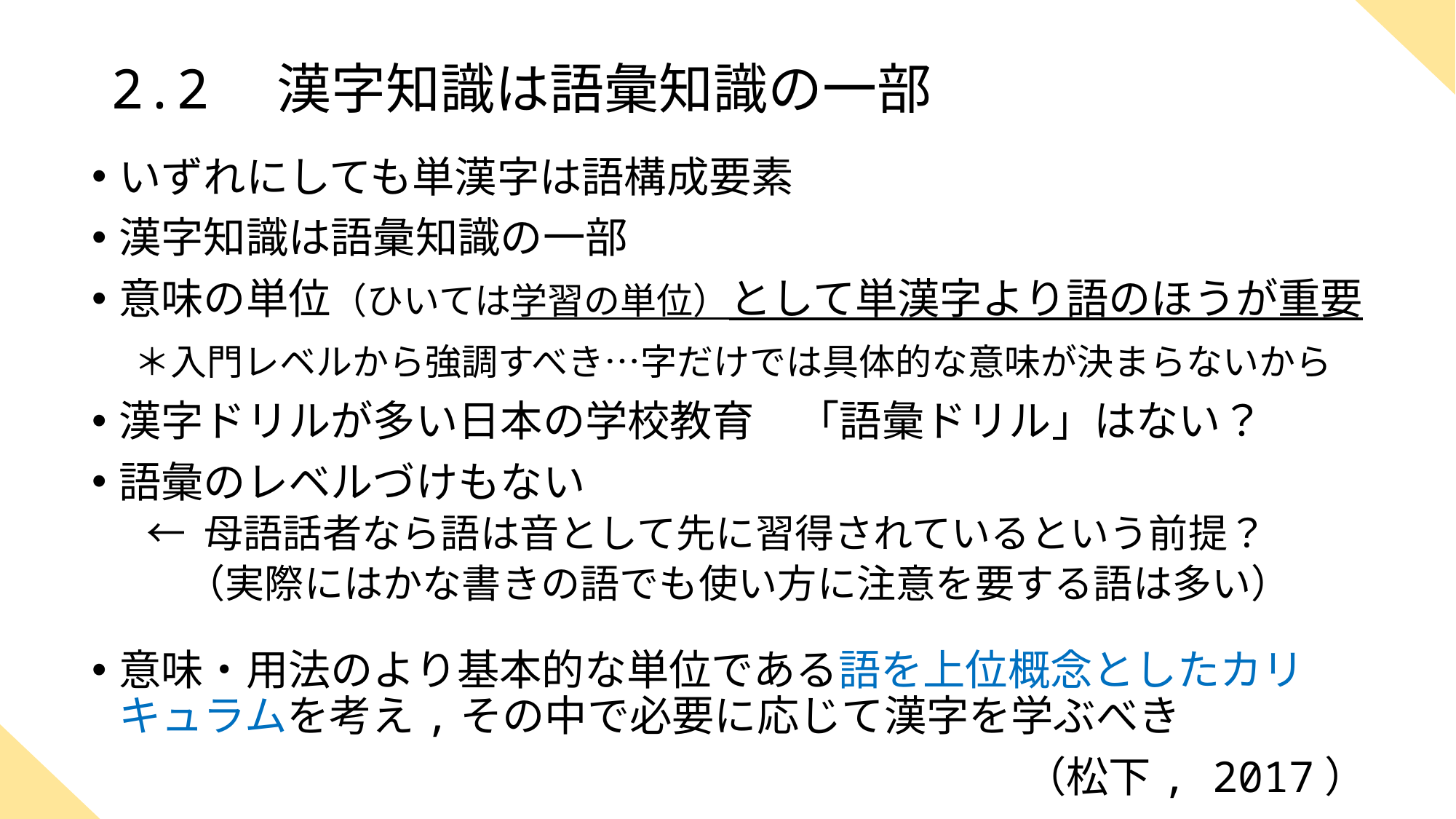

# 2.2　漢字知識は語彙知識の一部
いずれにしても単漢字は語構成要素
漢字知識は語彙知識の一部
意味の単位（ひいては学習の単位）として単漢字より語のほうが重要
　＊入門レベルから強調すべき…字だけでは具体的な意味が決まらないから
漢字ドリルが多い日本の学校教育　「語彙ドリル」はない？
語彙のレベルづけもない
← 母語話者なら語は音として先に習得されているという前提？
　（実際にはかな書きの語でも使い方に注意を要する語は多い）

意味・用法のより基本的な単位である語を上位概念としたカリキュラムを考え,その中で必要に応じて漢字を学ぶべき
　　　　　　　　　　　　　　　　　　　　　　（松下, 2017）